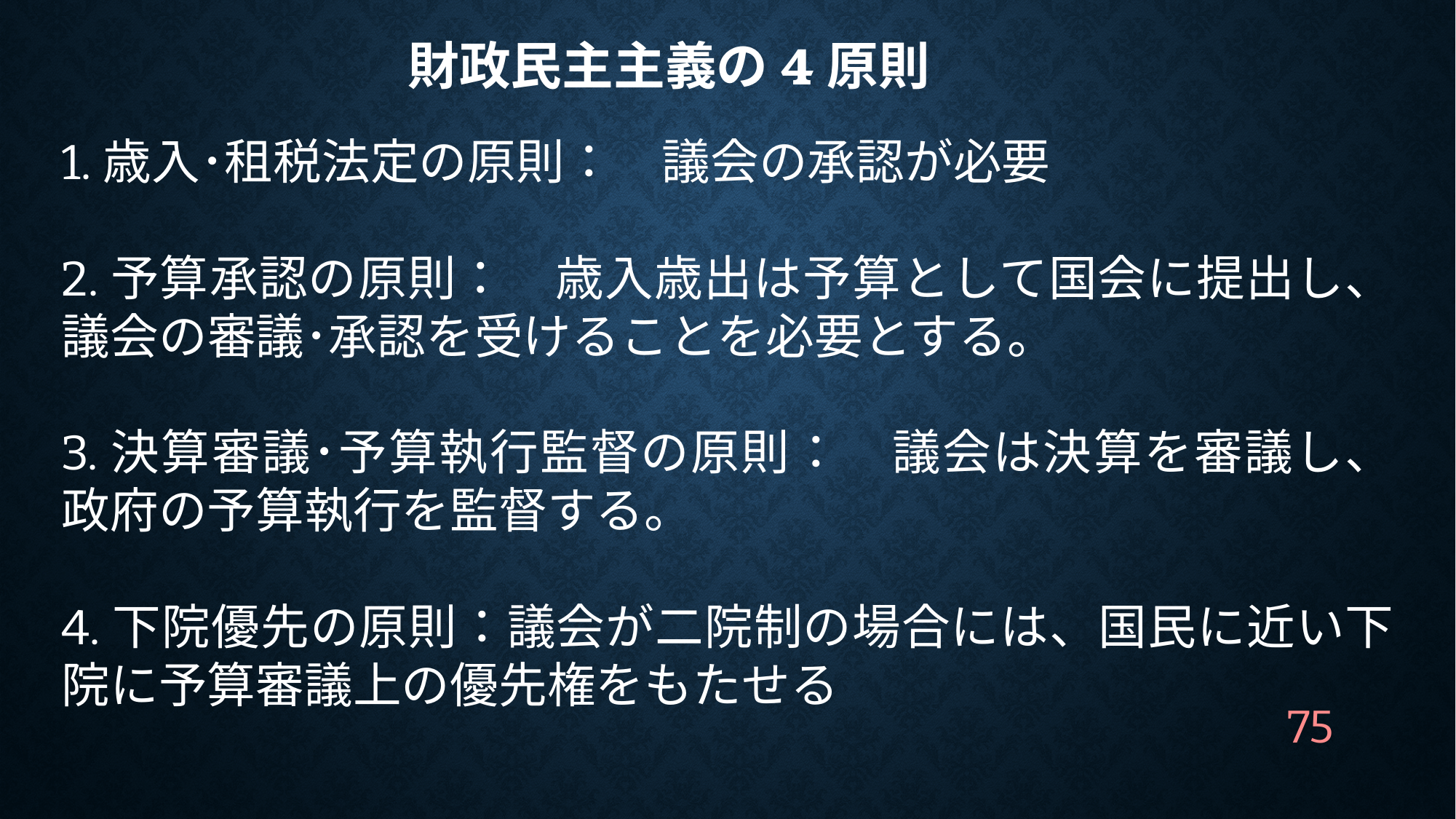

# 財政民主主義の4原則
1.歳入･租税法定の原則：　議会の承認が必要

2.予算承認の原則：　歳入歳出は予算として国会に提出し、議会の審議･承認を受けることを必要とする。

3.決算審議･予算執行監督の原則：　議会は決算を審議し、政府の予算執行を監督する。

4.下院優先の原則：議会が二院制の場合には、国民に近い下院に予算審議上の優先権をもたせる
75